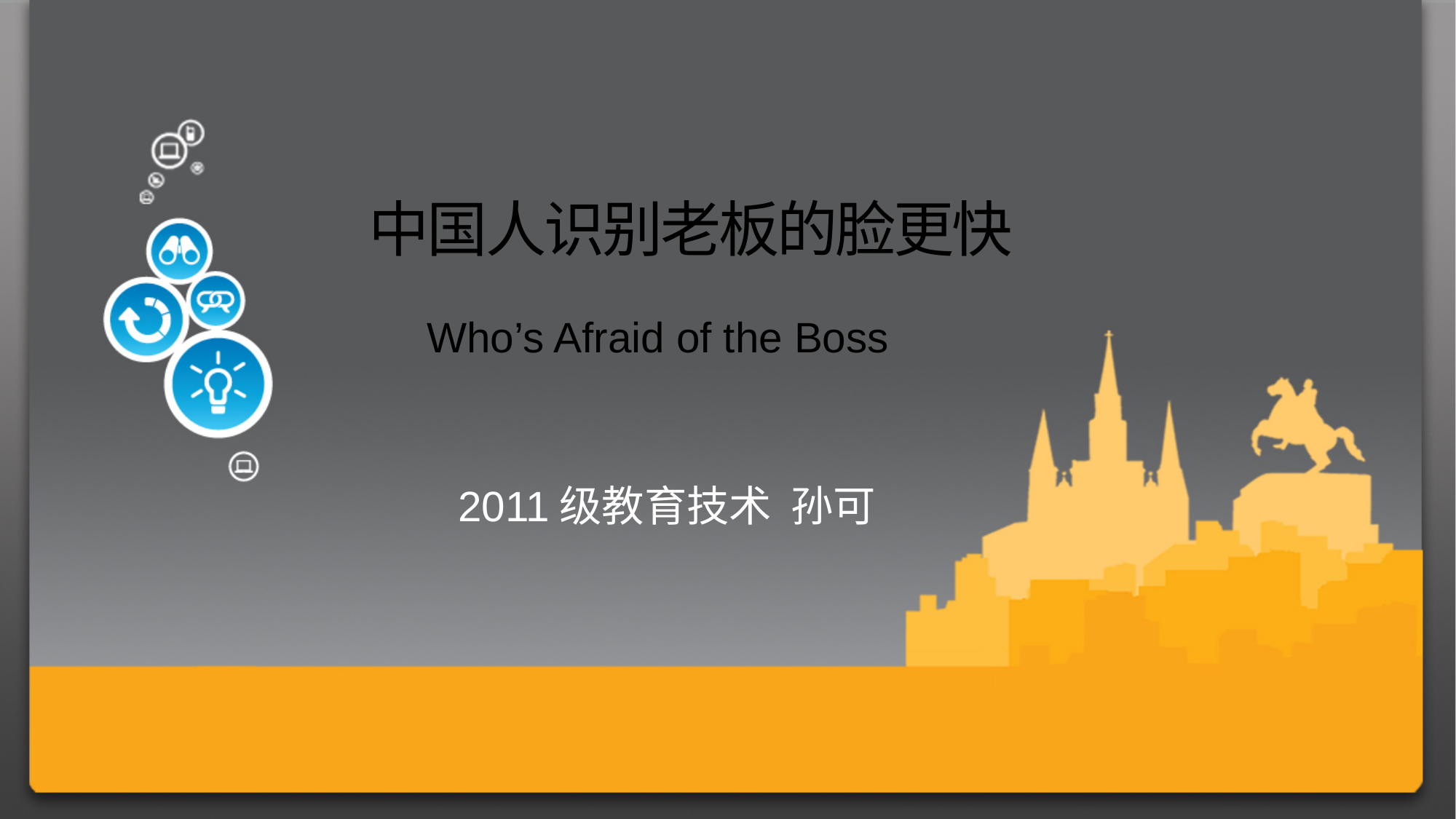

# 中国人识别老板的脸更快
Who’s Afraid of the Boss
2011级教育技术  孙可